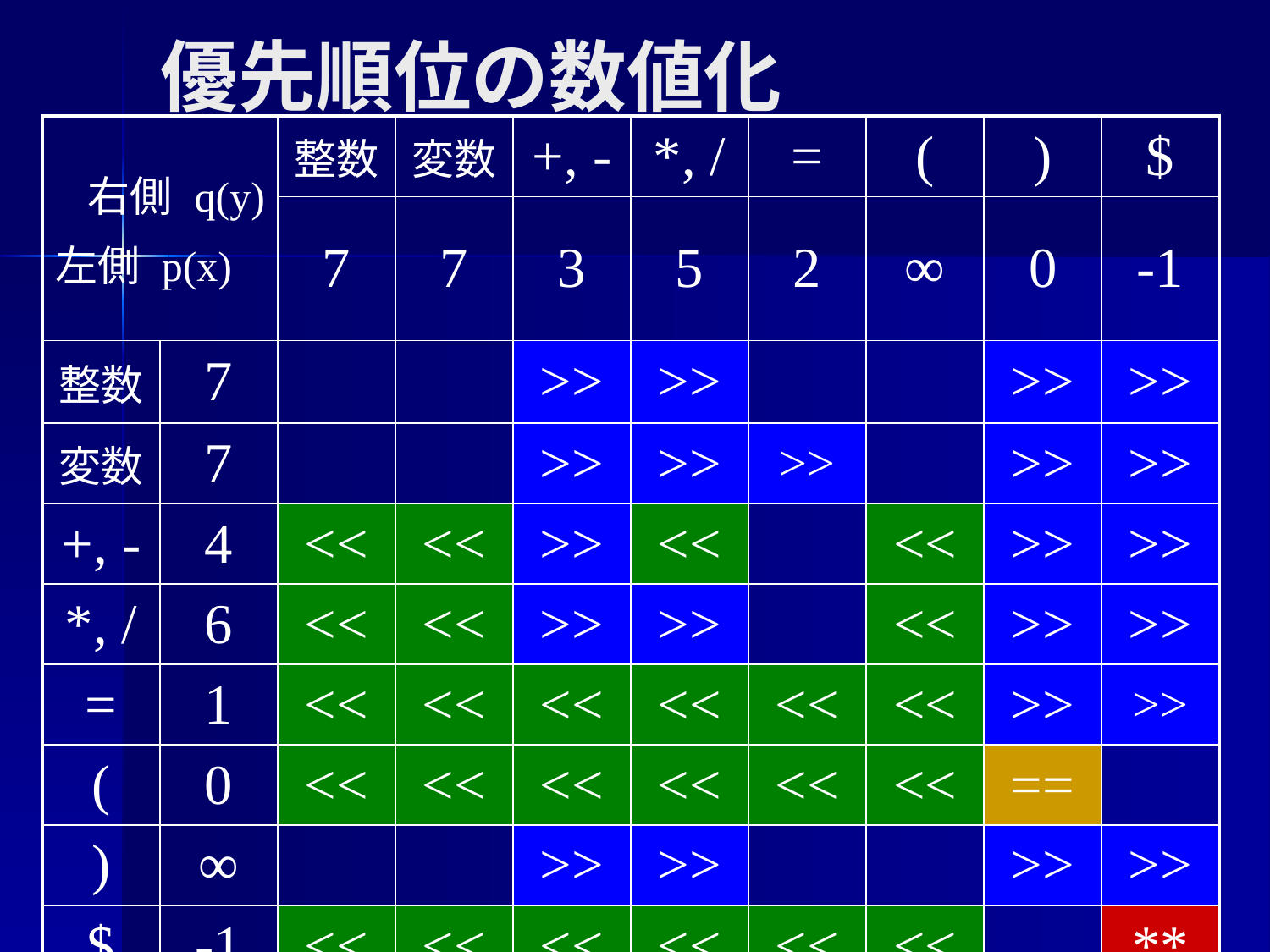

# 優先順位の数値化
| 右側 q(y) 左側 p(x) |  | 整数 | 変数 | +, - | \*, / | = | ( | ) | $ |
| --- | --- | --- | --- | --- | --- | --- | --- | --- | --- |
|  |  | 7 | 7 | 3 | 5 | 2 | ∞ | 0 | -1 |
| 整数 | 7 |  |  | >> | >> |  |  | >> | >> |
| 変数 | 7 |  |  | >> | >> | >> |  | >> | >> |
| +, - | 4 | << | << | >> | << |  | << | >> | >> |
| \*, / | 6 | << | << | >> | >> |  | << | >> | >> |
| = | 1 | << | << | << | << | << | << | >> | >> |
| ( | 0 | << | << | << | << | << | << | == |  |
| ) | ∞ |  |  | >> | >> |  |  | >> | >> |
| $ | -1 | << | << | << | << | << | << |  | \*\* |